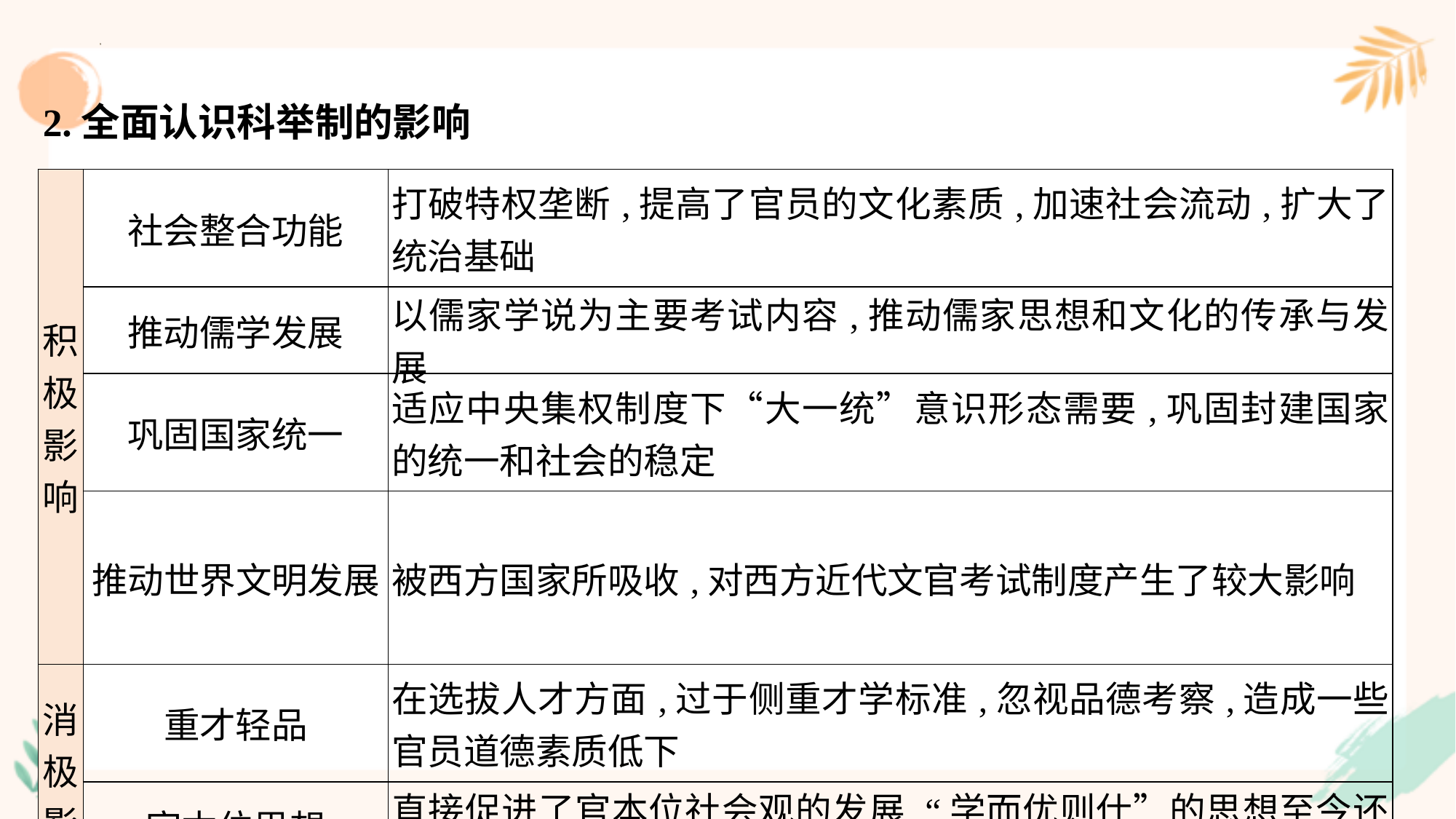

2.全面认识科举制的影响
| 积 极 影 响 | 社会整合功能 | 打破特权垄断,提高了官员的文化素质,加速社会流动,扩大了统治基础 |
| --- | --- | --- |
|  | 推动儒学发展 | 以儒家学说为主要考试内容,推动儒家思想和文化的传承与发展 |
|  | 巩固国家统一 | 适应中央集权制度下“大一统”意识形态需要,巩固封建国家的统一和社会的稳定 |
|  | 推动世界文明发展 | 被西方国家所吸收,对西方近代文官考试制度产生了较大影响 |
| 消 极 影 响 | 重才轻品 | 在选拔人才方面,过于侧重才学标准,忽视品德考察,造成一些官员道德素质低下 |
|  | 官本位思想 | 直接促进了官本位社会观的发展,“学而优则仕”的思想至今还在 |
|  | 禁锢思想 | 明清科举制僵化,八股取士,禁锢思想,维护专制统治 |